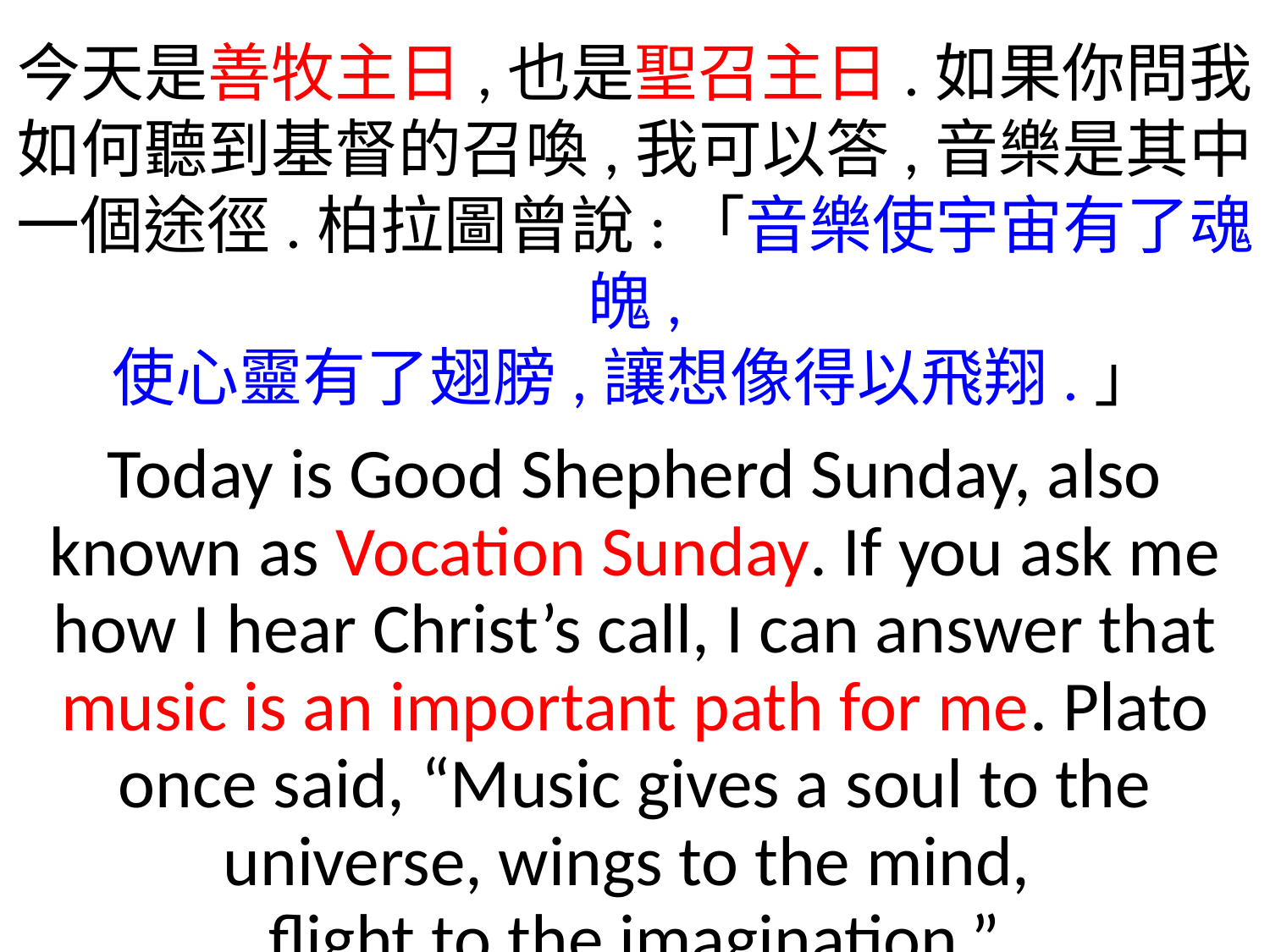

今天是善牧主日,也是聖召主日.如果你問我如何聽到基督的召喚,我可以答,音樂是其中一個途徑.柏拉圖曾說:「音樂使宇宙有了魂魄,
使心靈有了翅膀,讓想像得以飛翔.」
Today is Good Shepherd Sunday, also known as Vocation Sunday. If you ask me how I hear Christ’s call, I can answer that music is an important path for me. Plato once said, “Music gives a soul to the universe, wings to the mind,
flight to the imagination.”